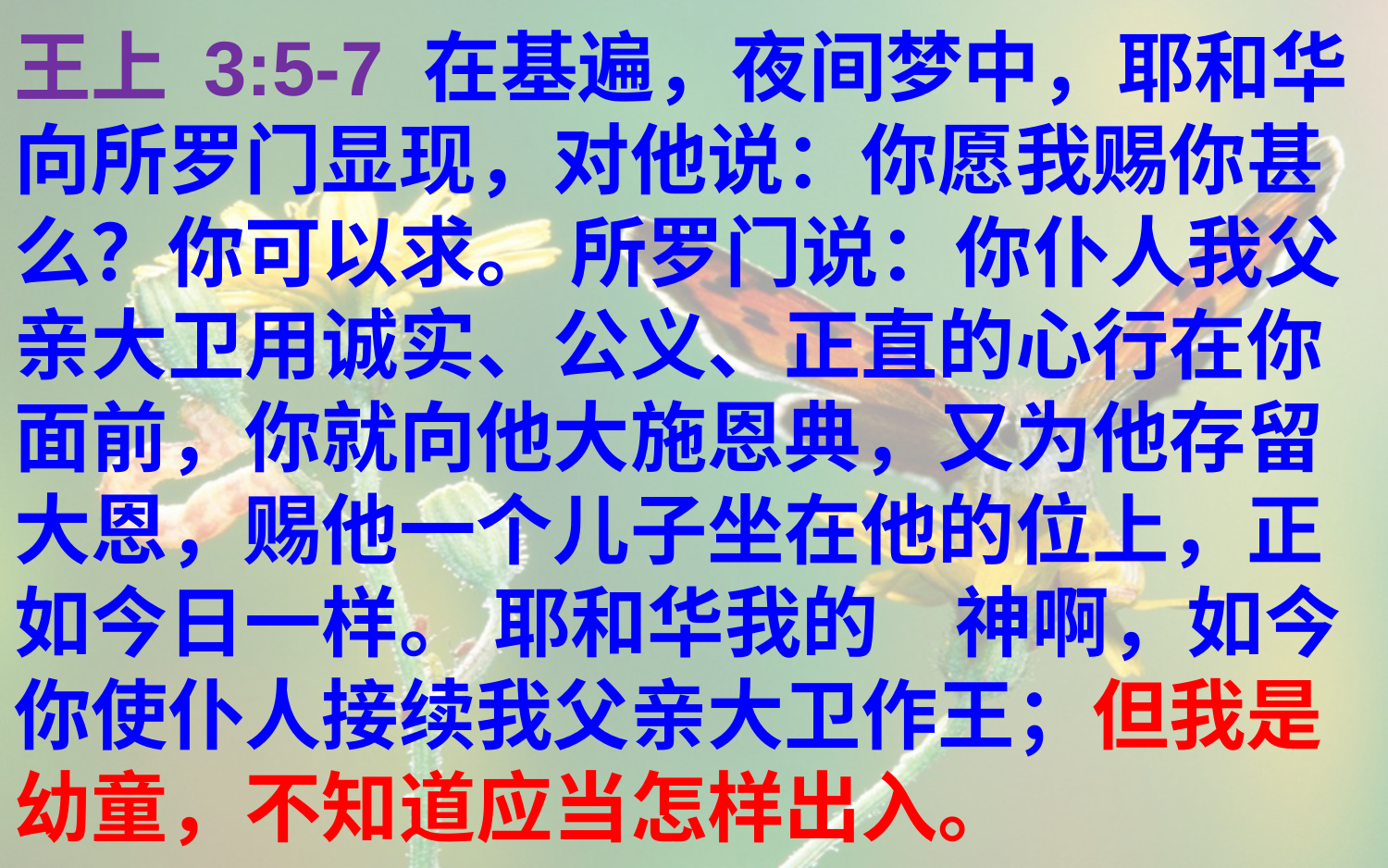

王上 3:5-7 在基遍，夜间梦中，耶和华向所罗门显现，对他说：你愿我赐你甚么？你可以求。 所罗门说：你仆人我父亲大卫用诚实、公义、正直的心行在你面前，你就向他大施恩典，又为他存留大恩，赐他一个儿子坐在他的位上，正如今日一样。 耶和华我的　神啊，如今你使仆人接续我父亲大卫作王；但我是幼童，不知道应当怎样出入。